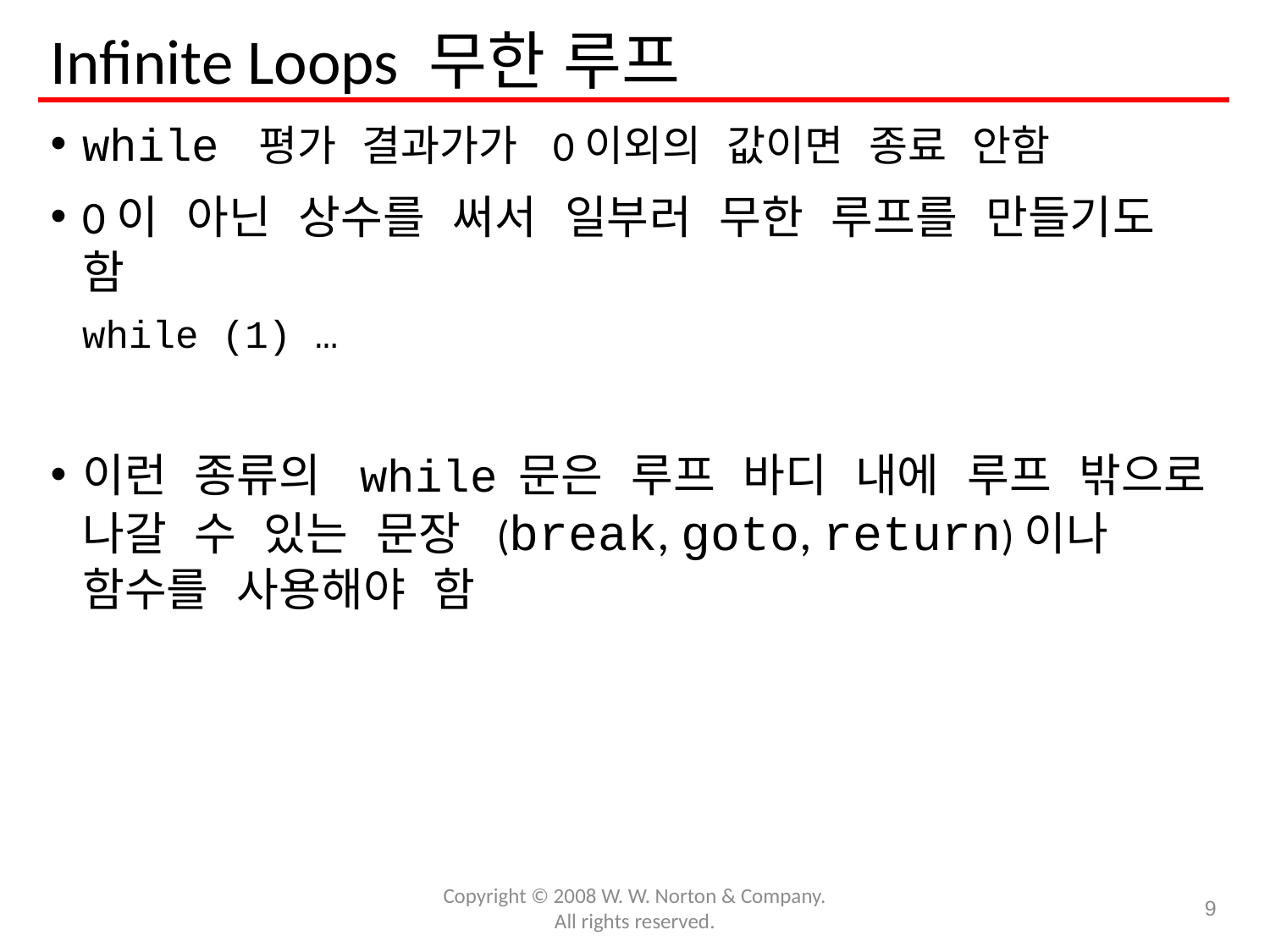

# Infinite Loops 무한 루프
while 평가 결과가가 0이외의 값이면 종료 안함
0이 아닌 상수를 써서 일부러 무한 루프를 만들기도 함
	while (1) …

이런 종류의 while 문은 루프 바디 내에 루프 밖으로 나갈 수 있는 문장 (break, goto, return)이나 함수를 사용해야 함

Copyright © 2008 W. W. Norton & Company.
All rights reserved.
9